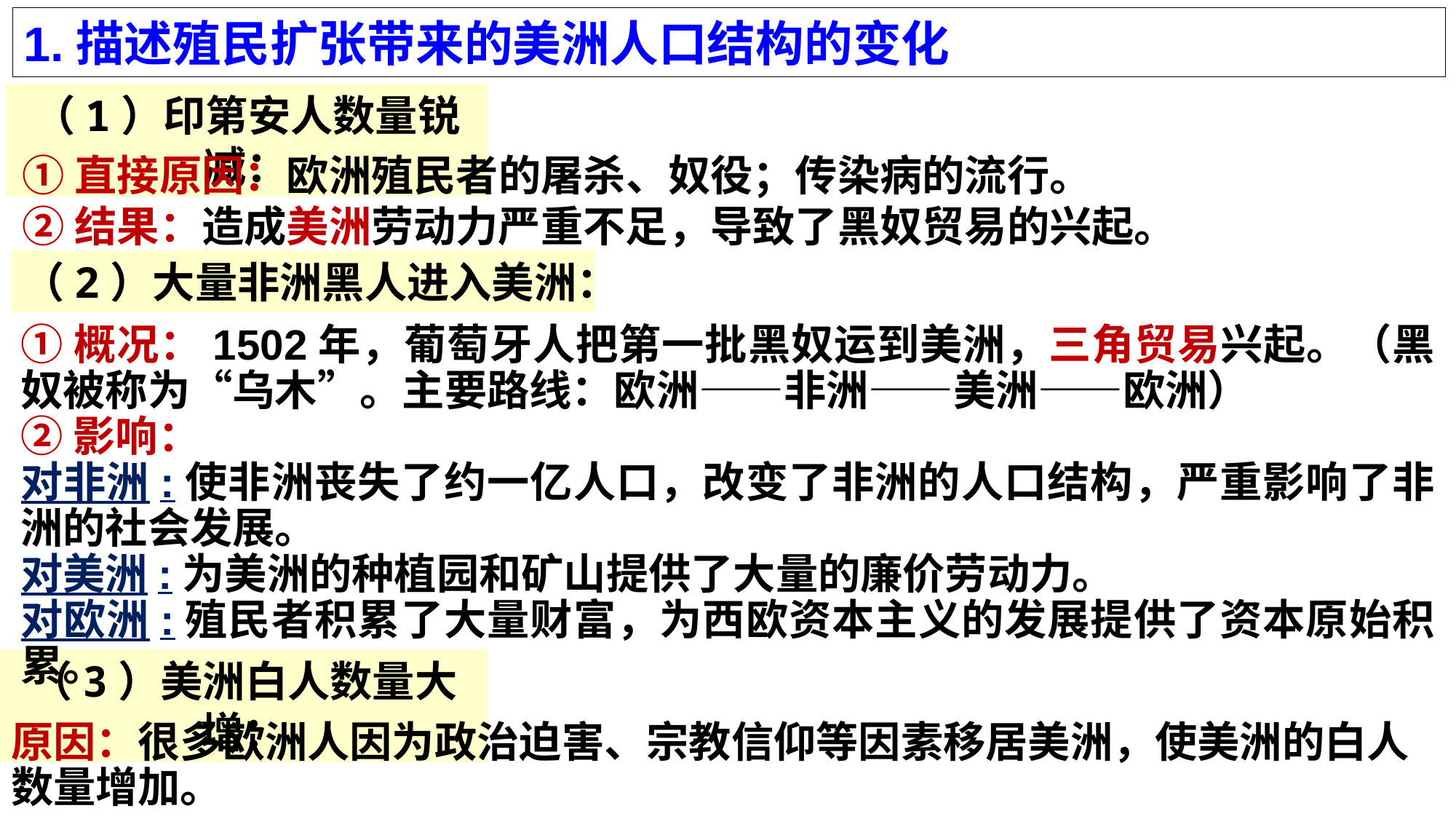

1.描述殖民扩张带来的美洲人口结构的变化
（1）印第安人数量锐减：
①直接原因：欧洲殖民者的屠杀、奴役；传染病的流行。
②结果：造成美洲劳动力严重不足，导致了黑奴贸易的兴起。
（2）大量非洲黑人进入美洲：
①概况：1502年，葡萄牙人把第一批黑奴运到美洲，三角贸易兴起。（黑奴被称为“乌木”。主要路线：欧洲——非洲——美洲——欧洲）
②影响：
对非洲:使非洲丧失了约一亿人口，改变了非洲的人口结构，严重影响了非洲的社会发展。
对美洲:为美洲的种植园和矿山提供了大量的廉价劳动力。
对欧洲:殖民者积累了大量财富，为西欧资本主义的发展提供了资本原始积累。
（3）美洲白人数量大增：
原因：很多欧洲人因为政治迫害、宗教信仰等因素移居美洲，使美洲的白人数量增加。